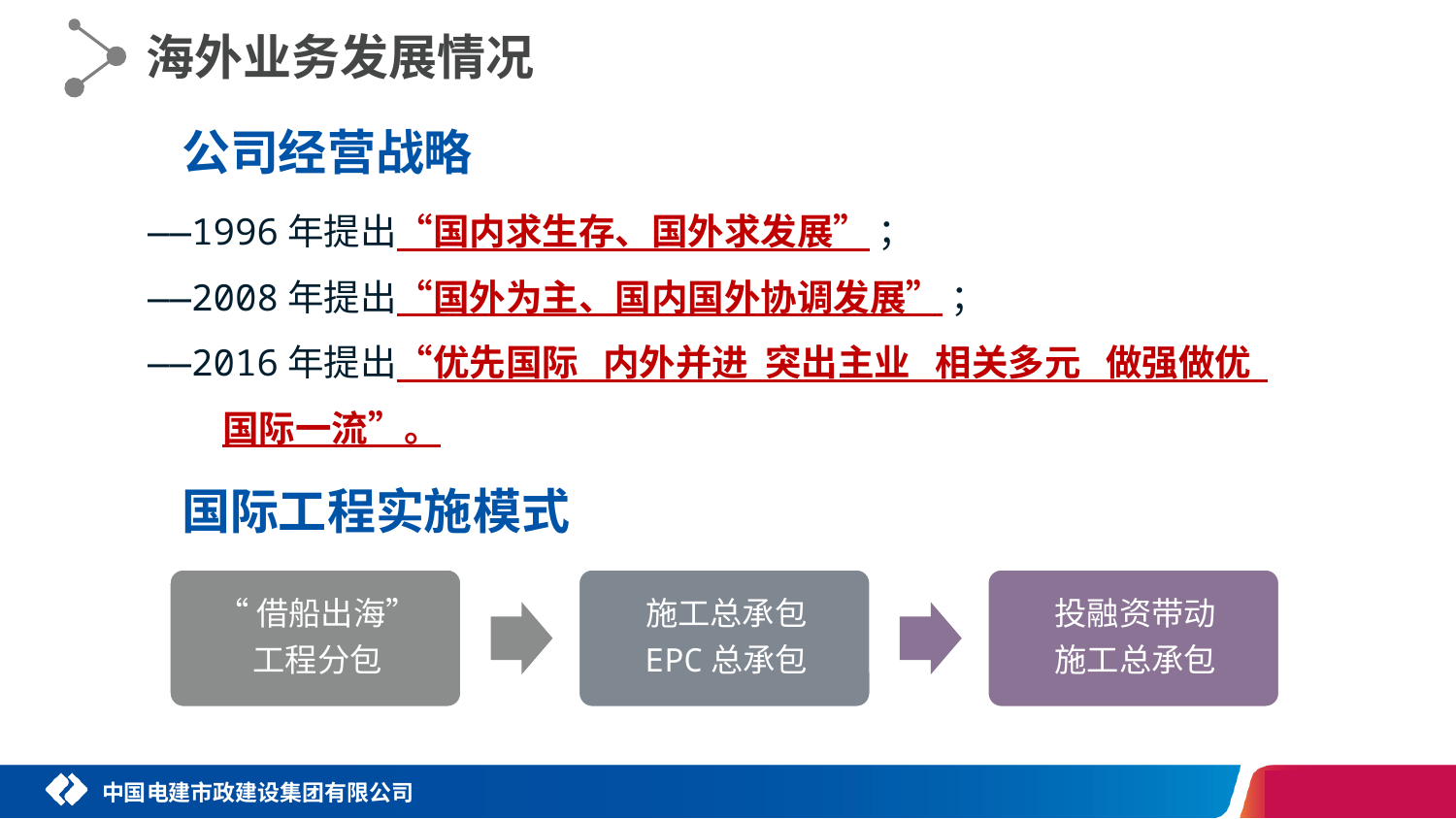

海外业务发展情况
公司经营战略
——1996年提出“国内求生存、国外求发展” ；
——2008年提出“国外为主、国内国外协调发展” ；
——2016年提出“优先国际   内外并进  突出主业   相关多元   做强做优
        国际一流”。
国际工程实施模式
国内国外相互促进共同展
国内求生存
国外求发展
“借船出海”
工程分包

施工总承包
EPC总承包

投融资带动
施工总承包